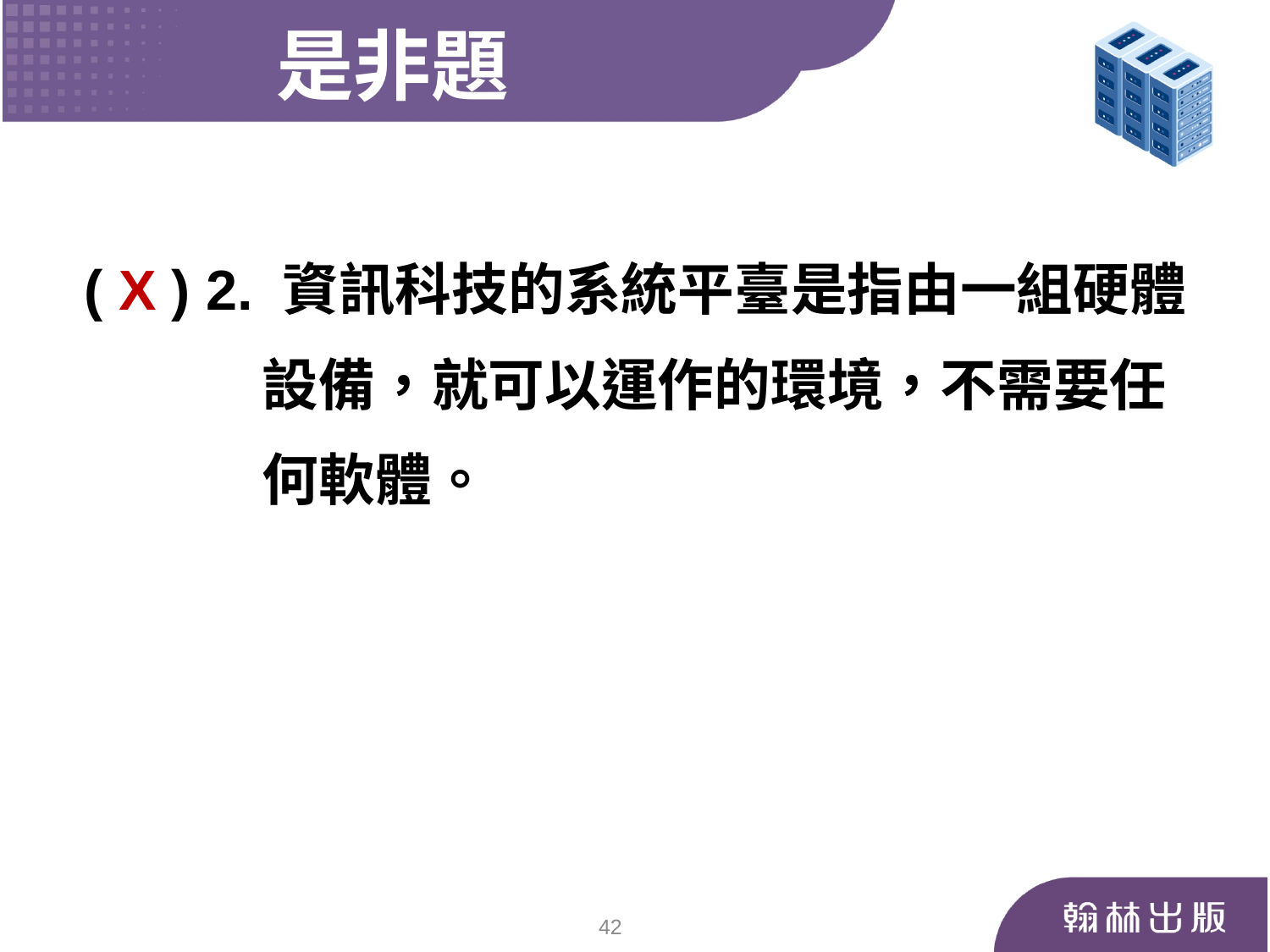

是非題
 ( X ) 2. 資訊科技的系統平臺是指由一組硬體
              設備，就可以運作的環境，不需要任
              何軟體。
42